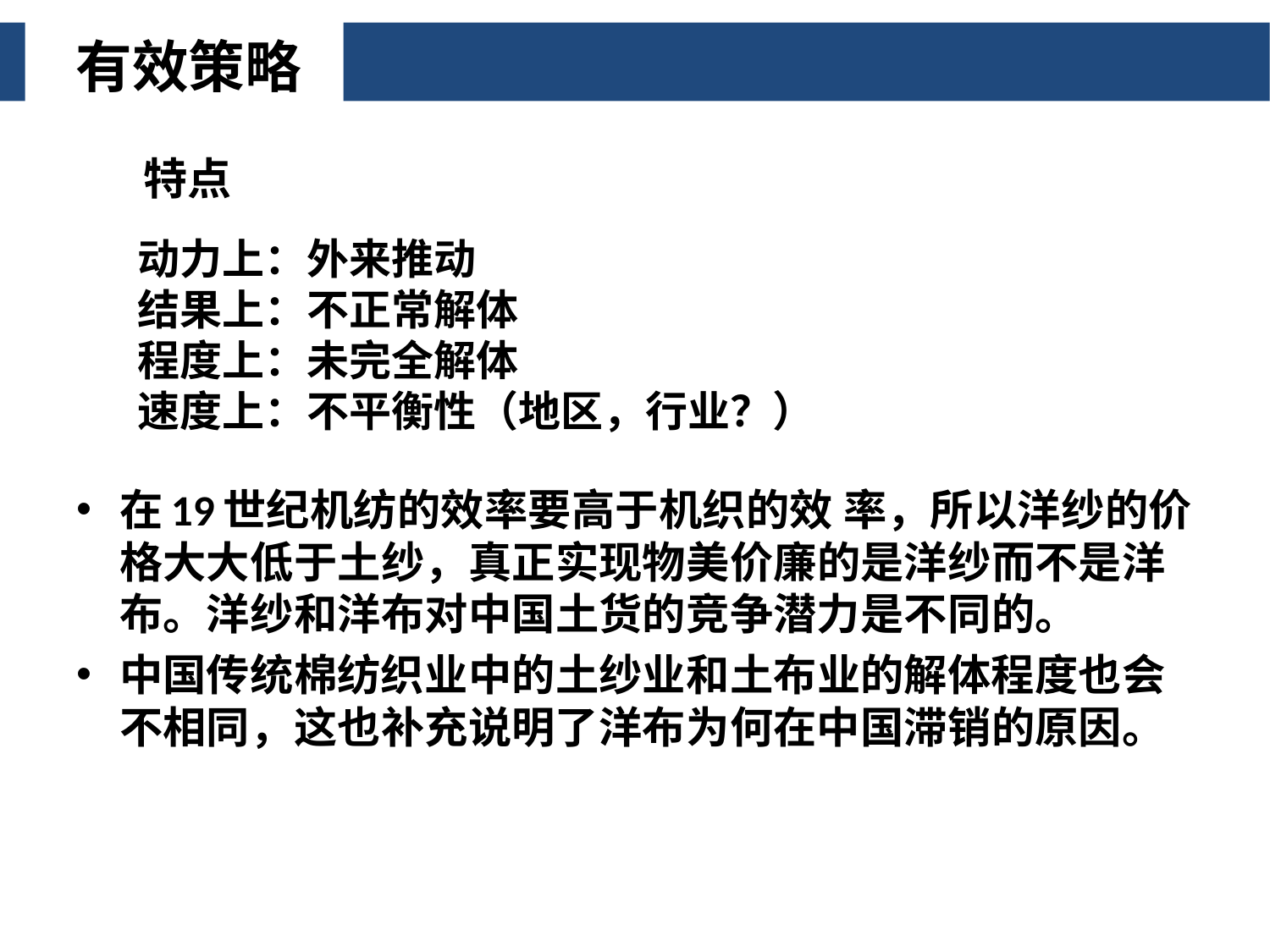

有效策略
特点
动力上：外来推动
结果上：不正常解体
程度上：未完全解体
速度上：不平衡性（地区，行业？）
在19世纪机纺的效率要高于机织的效 率，所以洋纱的价格大大低于土纱，真正实现物美价廉的是洋纱而不是洋布。洋纱和洋布对中国土货的竞争潜力是不同的。
中国传统棉纺织业中的土纱业和土布业的解体程度也会不相同，这也补充说明了洋布为何在中国滞销的原因。